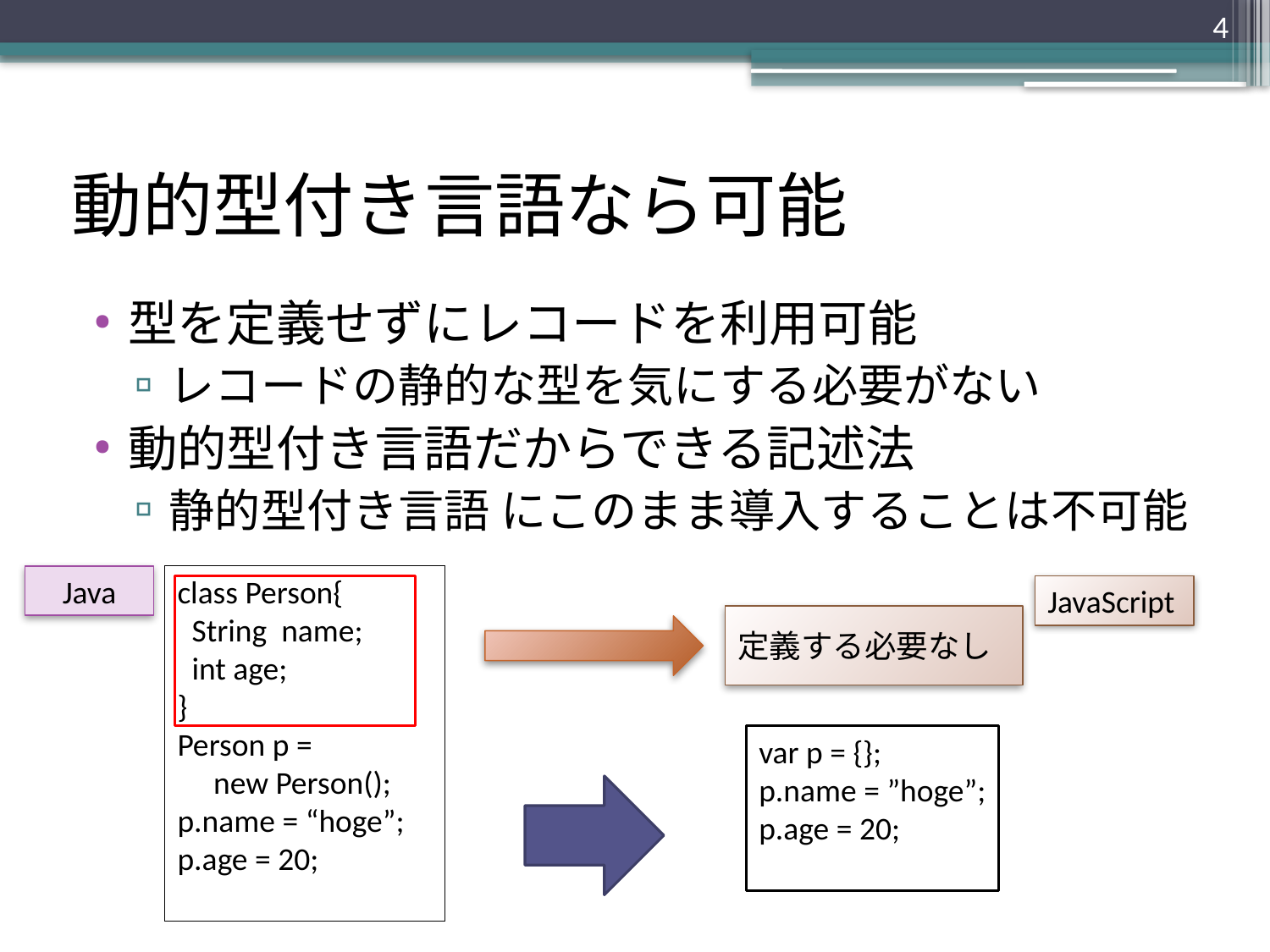

4
# 動的型付き言語なら可能
型を定義せずにレコードを利用可能
レコードの静的な型を気にする必要がない
動的型付き言語だからできる記述法
静的型付き言語 にこのまま導入することは不可能
Java
class Person{
  String  name;
  int age;
}
Person p =
     new Person();
p.name = “hoge”;
p.age = 20;

JavaScript
定義する必要なし

var p = {};
p.name = ”hoge”;
p.age = 20;